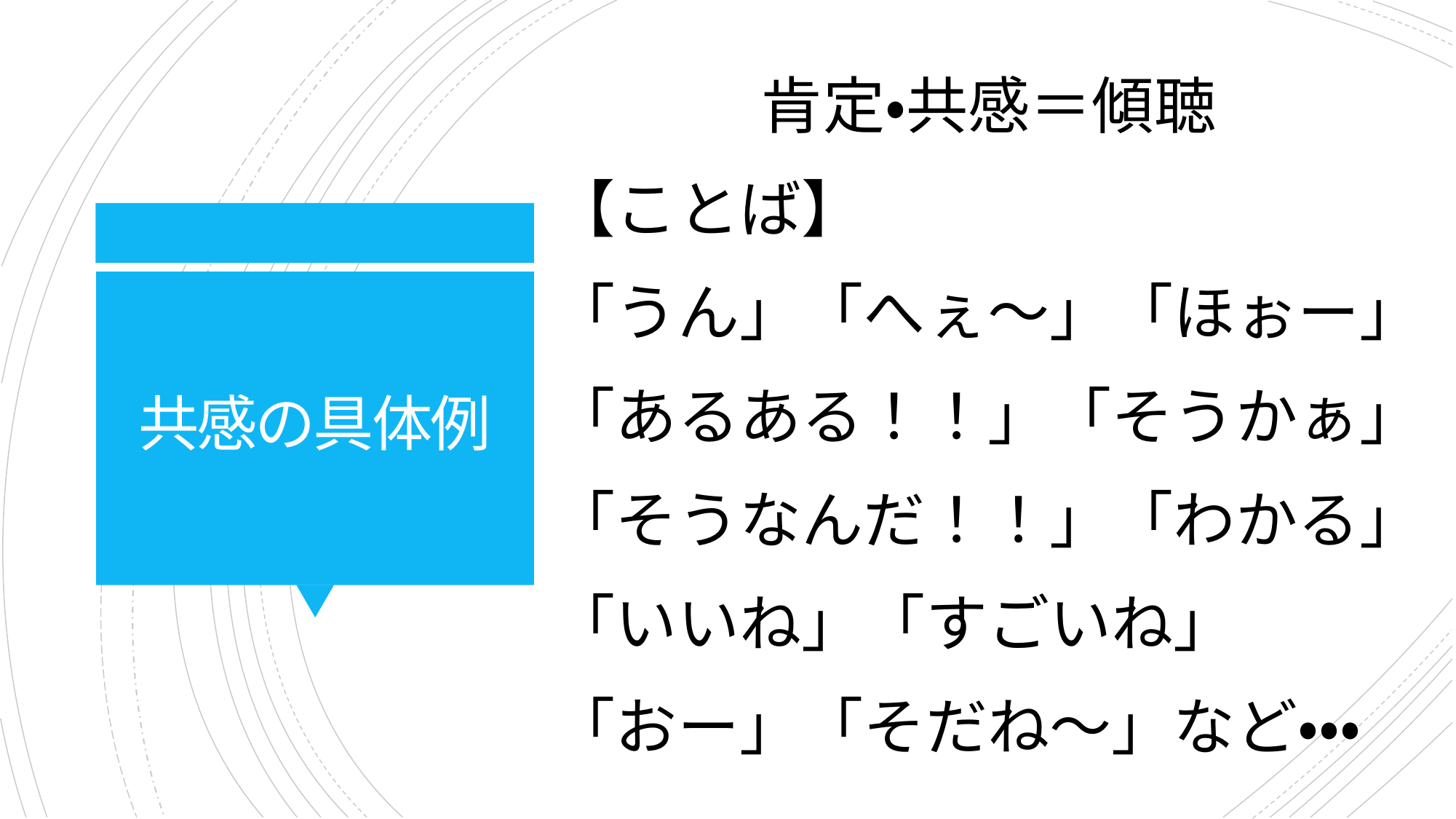

肯定・共感＝傾聴
【ことば】
「うん」「へぇ～」「ほぉー」
「あるある！！」「そうかぁ」
「そうなんだ！！」「わかる」
「いいね」「すごいね」
「おー」「そだね～」など・・・
# 共感の具体例